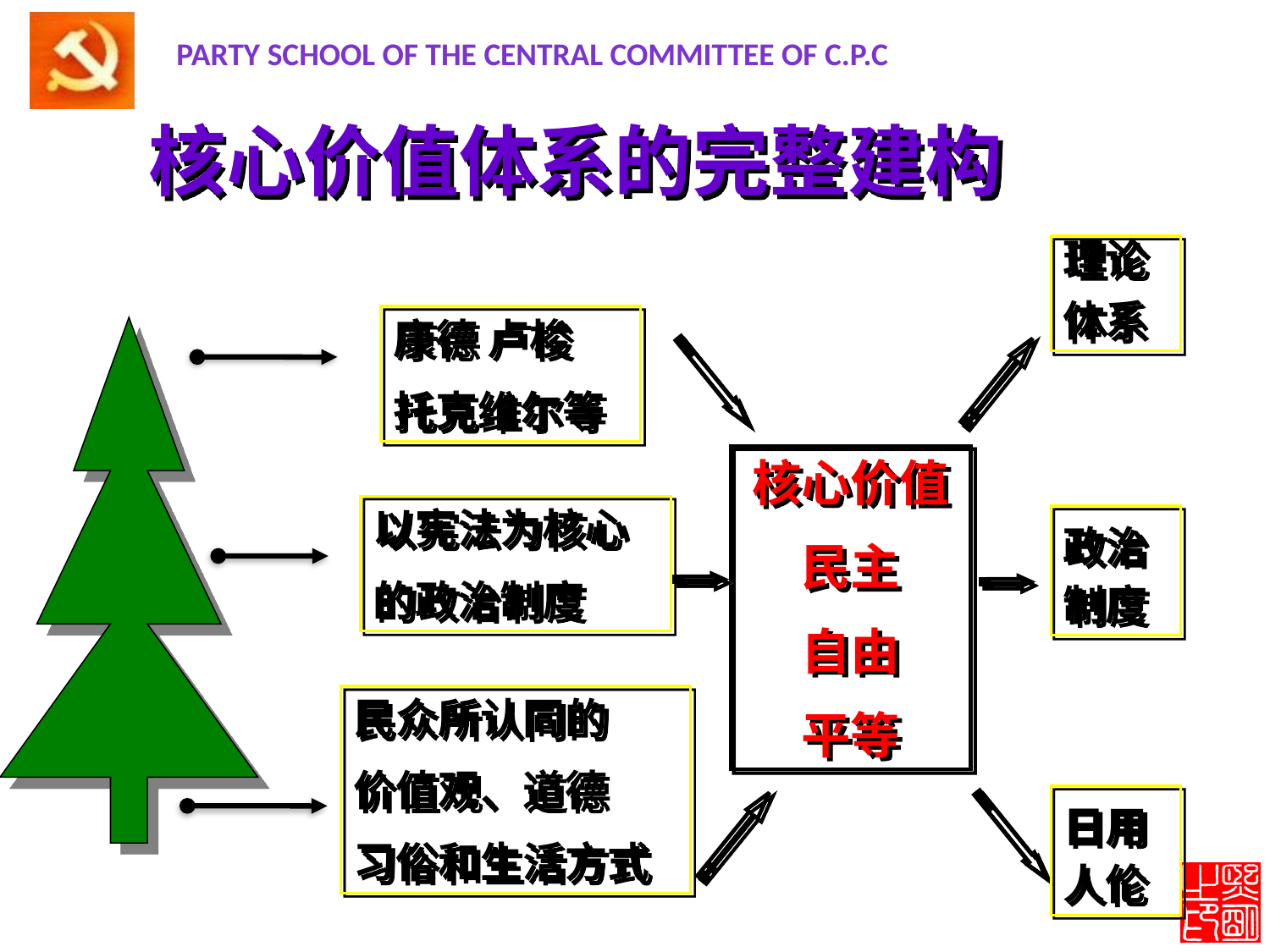

核心价值体系的完整建构
理论
体系
康德 卢梭
托克维尔等

核心价值
民主
自由
平等
以宪法为核心
的政治制度
政治制度

民众所认同的
价值观、道德
习俗和生活方式
日用人伦